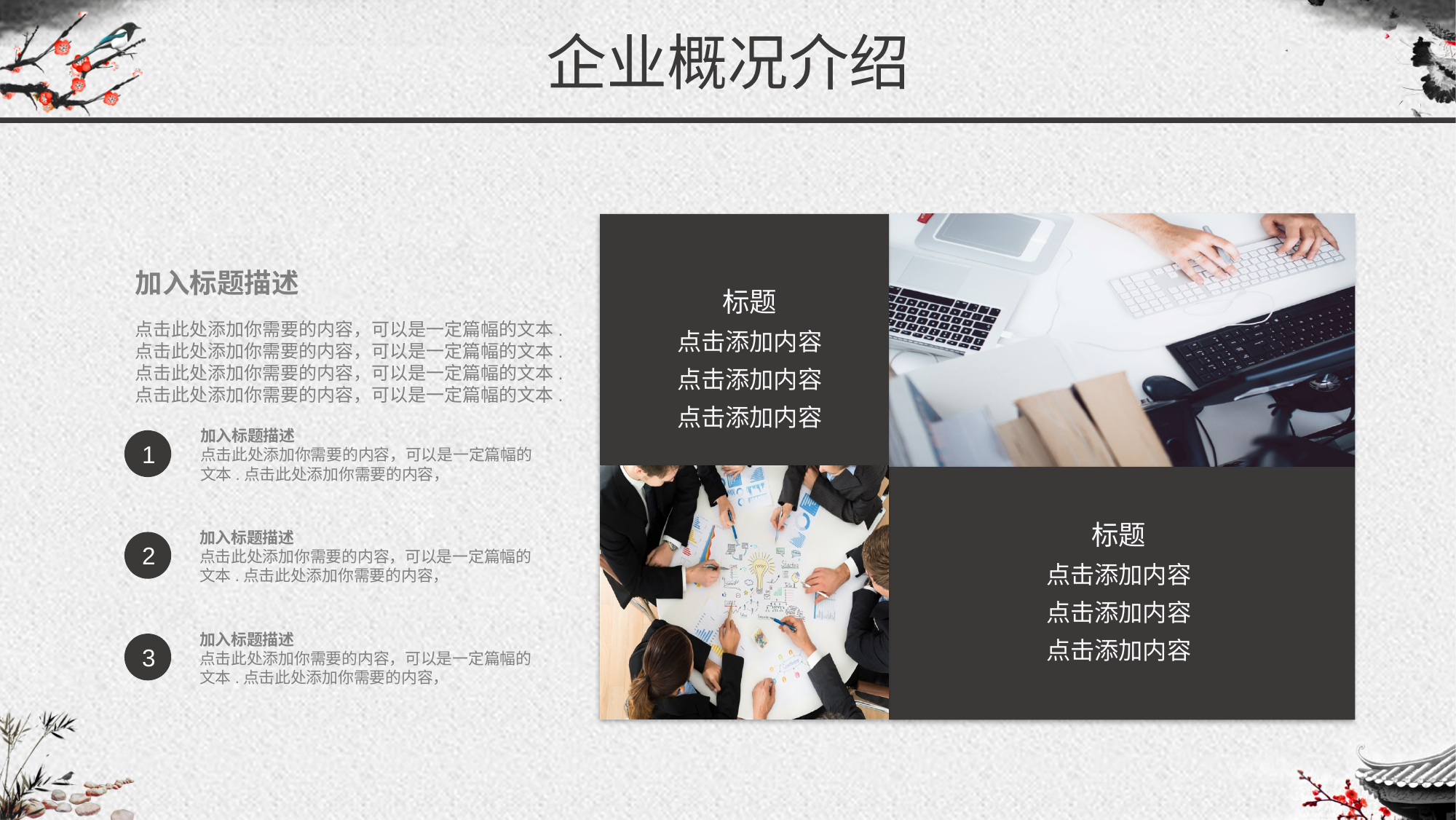

企业概况介绍

标题
点击添加内容
点击添加内容
点击添加内容

标题
点击添加内容
点击添加内容
点击添加内容

加入标题描述

点击此处添加你需要的内容，可以是一定篇幅的文本.点击此处添加你需要的内容，可以是一定篇幅的文本.点击此处添加你需要的内容，可以是一定篇幅的文本.点击此处添加你需要的内容，可以是一定篇幅的文本.

加入标题描述
点击此处添加你需要的内容，可以是一定篇幅的文本.点击此处添加你需要的内容，
1
加入标题描述
点击此处添加你需要的内容，可以是一定篇幅的文本.点击此处添加你需要的内容，
2
加入标题描述
点击此处添加你需要的内容，可以是一定篇幅的文本.点击此处添加你需要的内容，
3